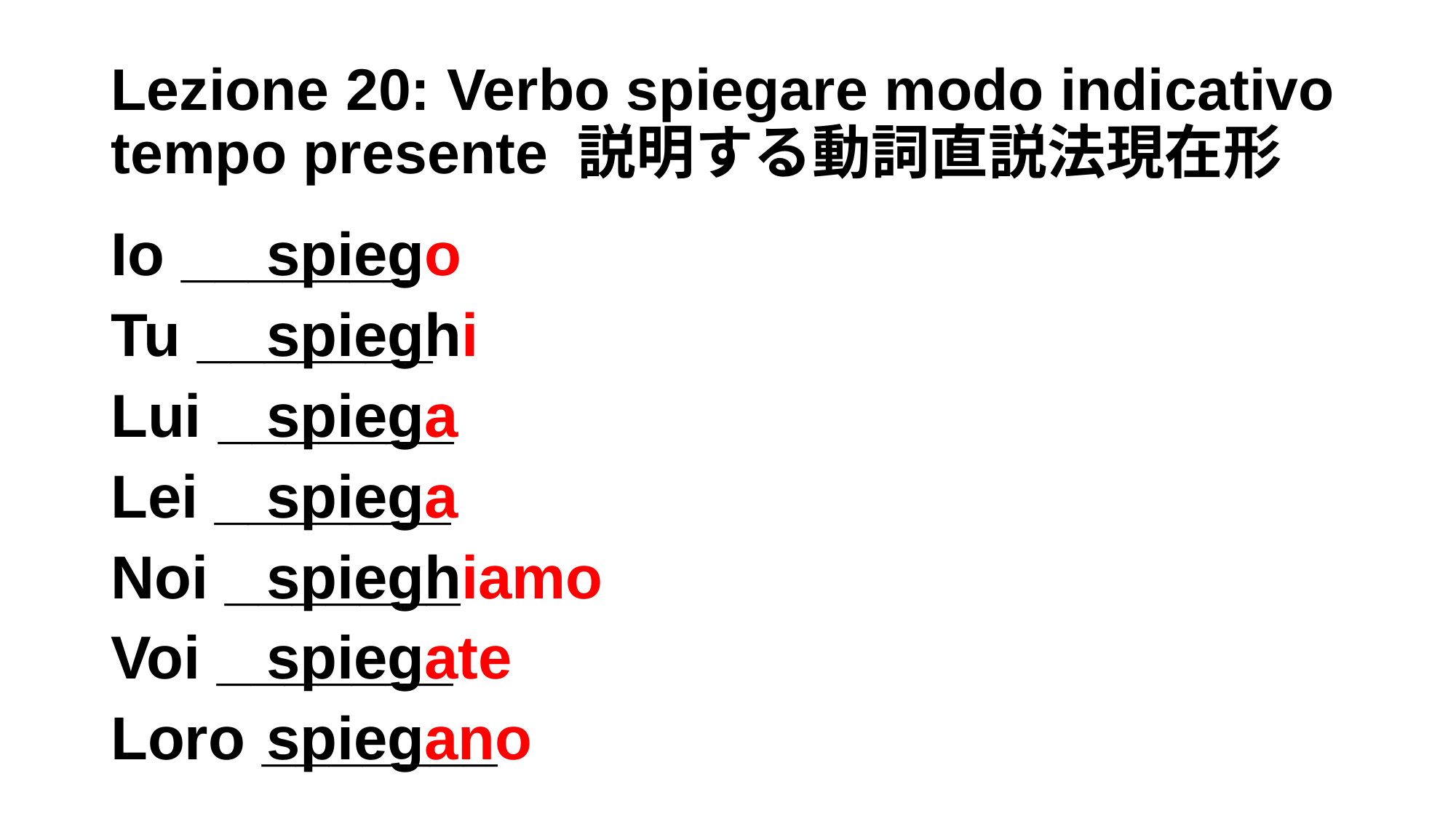

# Lezione 20: Verbo spiegare modo indicativo tempo presente 説明する動詞直説法現在形
Io _______
Tu _______
Lui _______
Lei _______
Noi _______
Voi _______
Loro _______

spiego
spieghi
spiega
spiega
spieghiamo
spiegate
spiegano